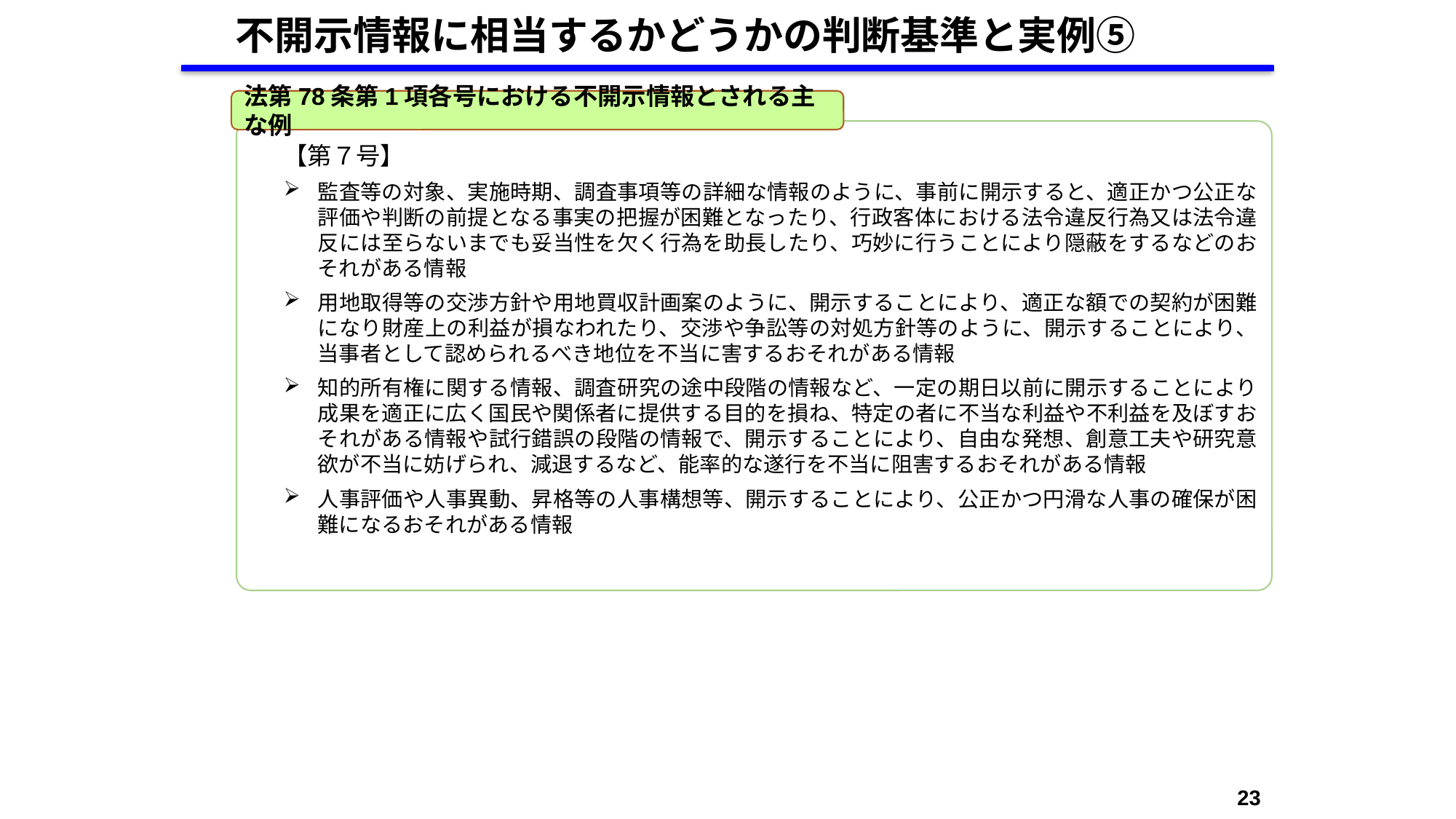

不開示情報に相当するかどうかの判断基準と実例⑤

法第78条第1項各号における不開示情報とされる主な例
【第７号】
監査等の対象、実施時期、調査事項等の詳細な情報のように、事前に開示すると、適正かつ公正な評価や判断の前提となる事実の把握が困難となったり、行政客体における法令違反行為又は法令違反には至らないまでも妥当性を欠く行為を助長したり、巧妙に行うことにより隠蔽をするなどのおそれがある情報
用地取得等の交渉方針や用地買収計画案のように、開示することにより、適正な額での契約が困難になり財産上の利益が損なわれたり、交渉や争訟等の対処方針等のように、開示することにより、当事者として認められるべき地位を不当に害するおそれがある情報
知的所有権に関する情報、調査研究の途中段階の情報など、一定の期日以前に開示することにより成果を適正に広く国民や関係者に提供する目的を損ね、特定の者に不当な利益や不利益を及ぼすおそれがある情報や試行錯誤の段階の情報で、開示することにより、自由な発想、創意工夫や研究意欲が不当に妨げられ、減退するなど、能率的な遂行を不当に阻害するおそれがある情報
人事評価や人事異動、昇格等の人事構想等、開示することにより、公正かつ円滑な人事の確保が困難になるおそれがある情報

23